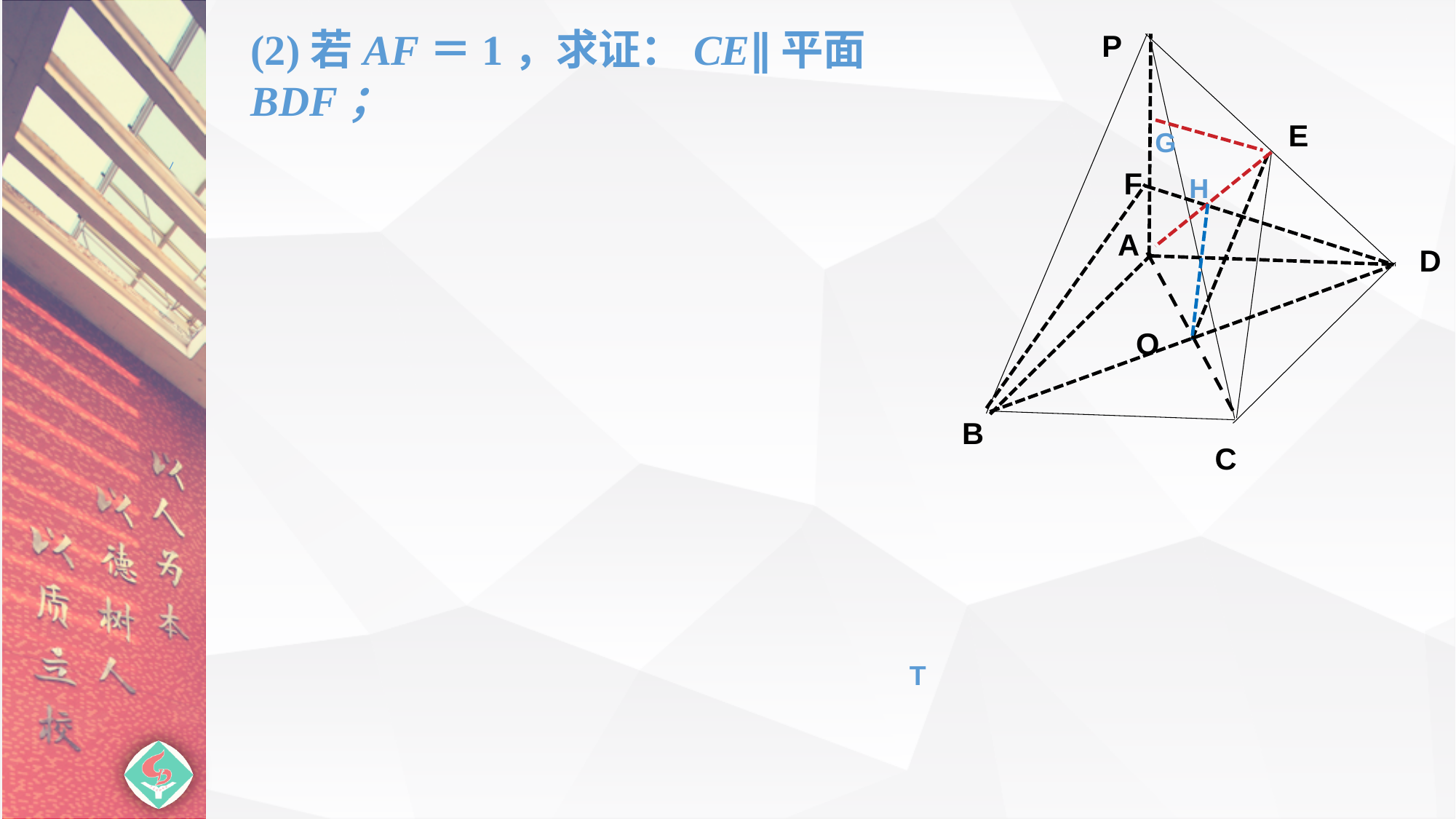

(2)若AF＝1，求证：CE∥平面BDF；
P
E
F
A
D
O
B
C
G

H
T